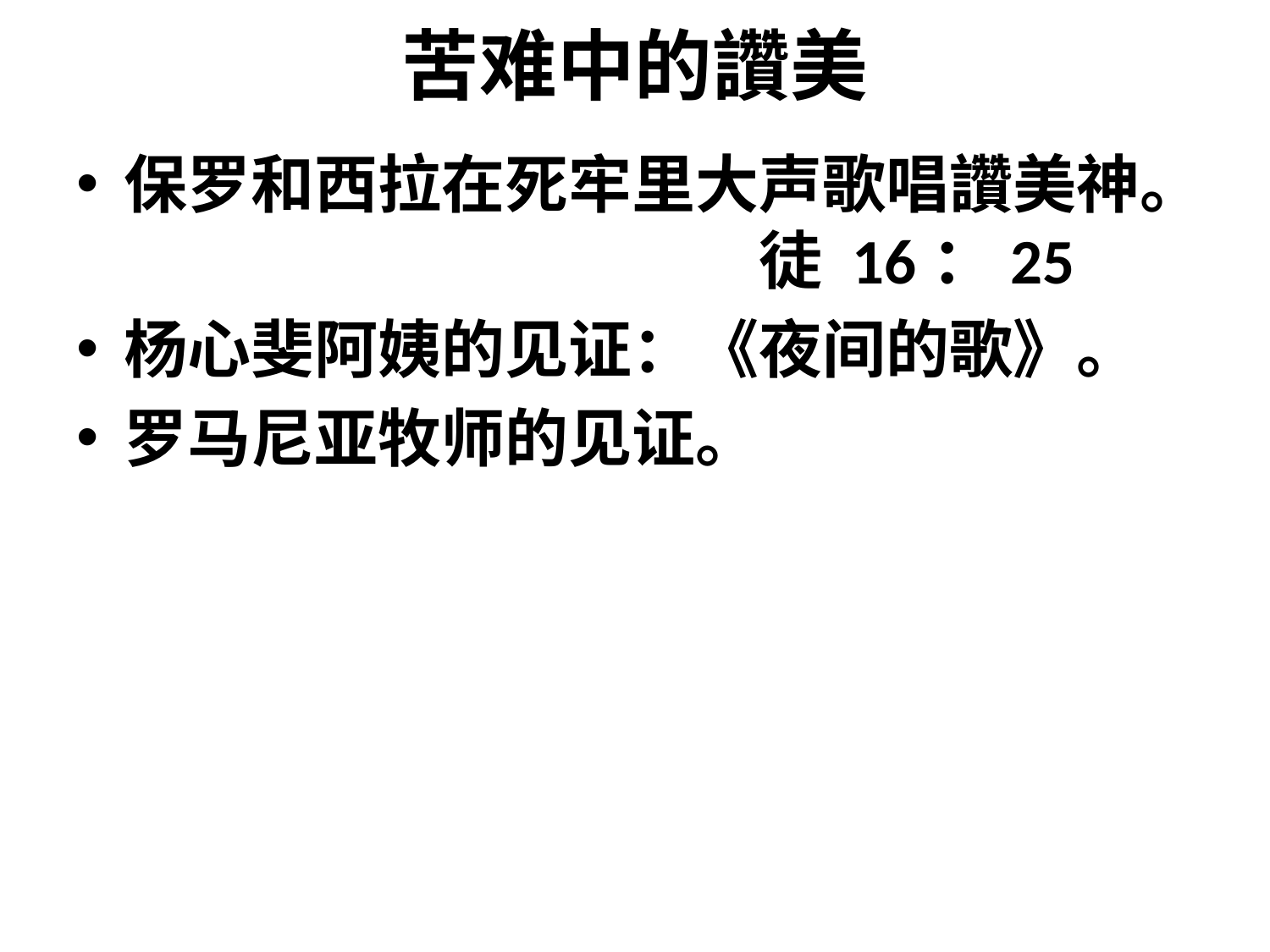

# 苦难中的讚美
保罗和西拉在死牢里大声歌唱讚美神。					徒 16：25
杨心斐阿姨的见证：《夜间的歌》。
罗马尼亚牧师的见证。